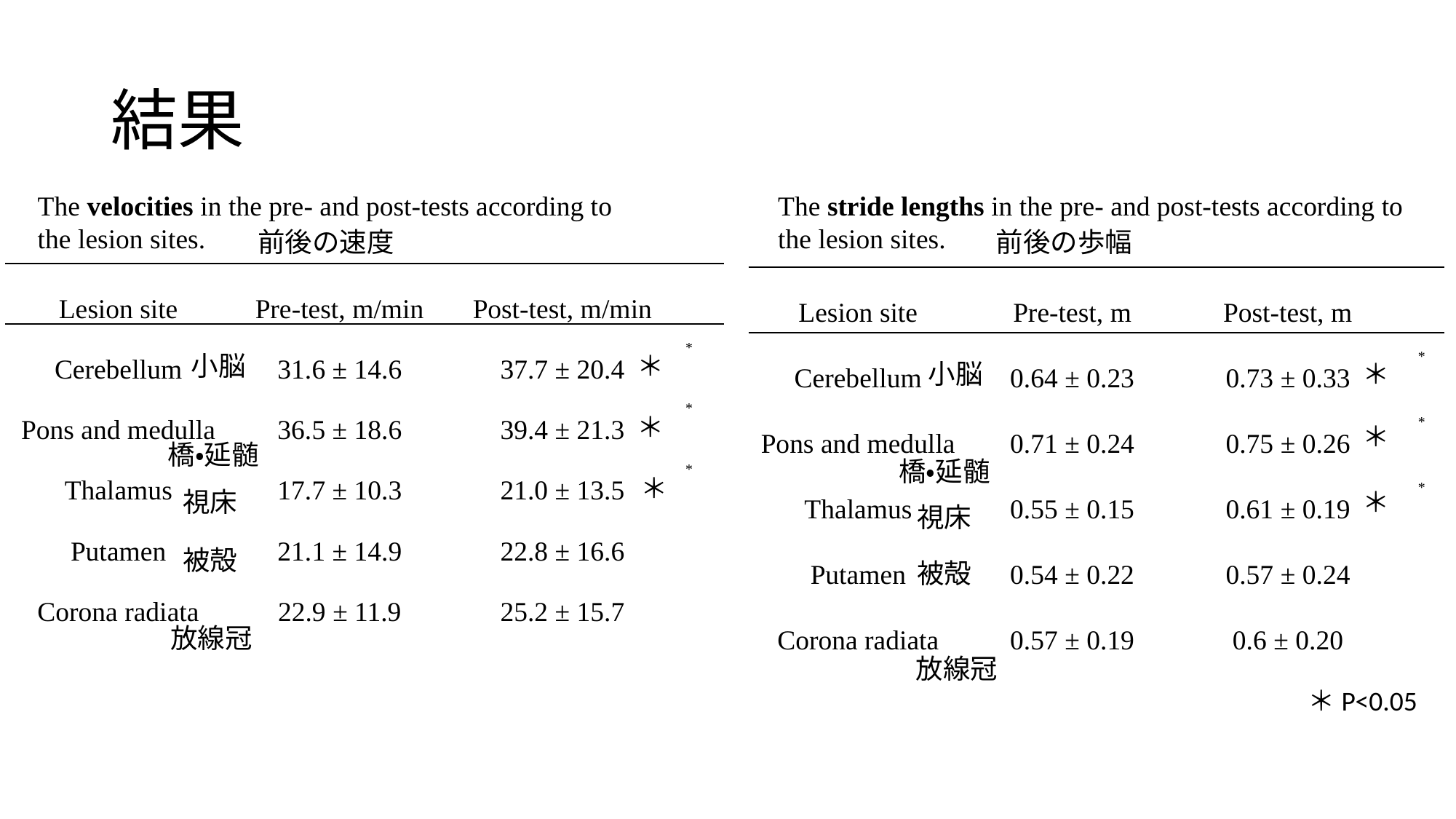

# 結果
The velocities in the pre- and post-tests according to the lesion sites.
The stride lengths in the pre- and post-tests according to the lesion sites.
前後の速度
前後の歩幅
| Lesion site | Pre-test, m/min | Post-test, m/min |  |
| --- | --- | --- | --- |
| Cerebellum | 31.6 ± 14.6 | 37.7 ± 20.4 | \* |
| Pons and medulla | 36.5 ± 18.6 | 39.4 ± 21.3 | \* |
| Thalamus | 17.7 ± 10.3 | 21.0 ± 13.5 | \* |
| Putamen | 21.1 ± 14.9 | 22.8 ± 16.6 |  |
| Corona radiata | 22.9 ± 11.9 | 25.2 ± 15.7 |  |
| Lesion site | Pre-test, m | Post-test, m |  |
| --- | --- | --- | --- |
| Cerebellum | 0.64 ± 0.23 | 0.73 ± 0.33 | \* |
| Pons and medulla | 0.71 ± 0.24 | 0.75 ± 0.26 | \* |
| Thalamus | 0.55 ± 0.15 | 0.61 ± 0.19 | \* |
| Putamen | 0.54 ± 0.22 | 0.57 ± 0.24 |  |
| Corona radiata | 0.57 ± 0.19 | 0.6 ± 0.20 |  |
小脳
＊
小脳
＊
＊
＊
橋・延髄
橋・延髄
＊
視床
＊
視床
被殻
被殻
放線冠
放線冠
＊P<0.05